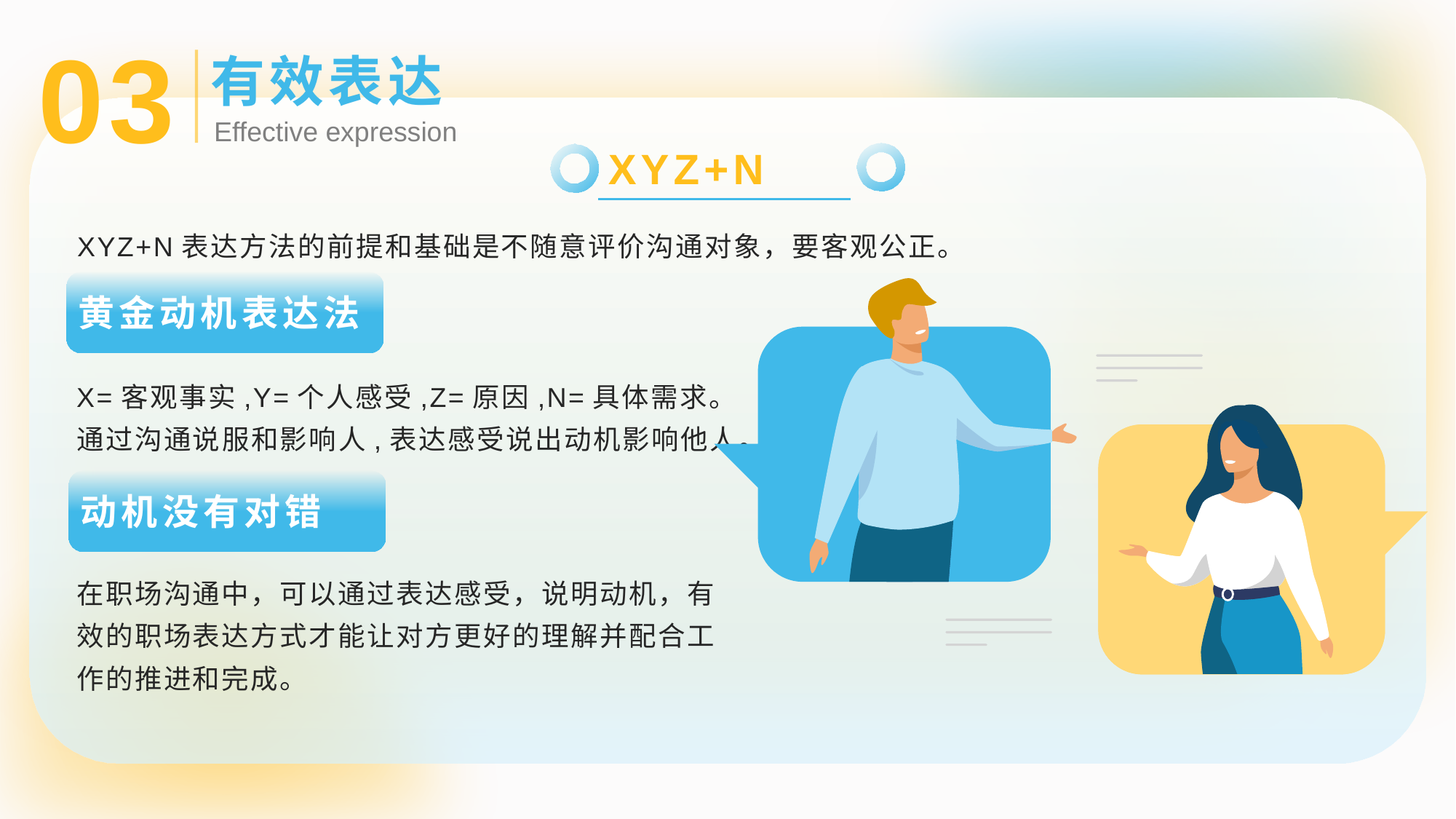

03
有效表达
Effective expression
XYZ+N

XYZ+N表达方法的前提和基础是不随意评价沟通对象，要客观公正。

黄金动机表达法
X=客观事实,Y=个人感受,Z=原因,N=具体需求。通过沟通说服和影响人,表达感受说出动机影响他人。

动机没有对错
在职场沟通中，可以通过表达感受，说明动机，有效的职场表达方式才能让对方更好的理解并配合工作的推进和完成。